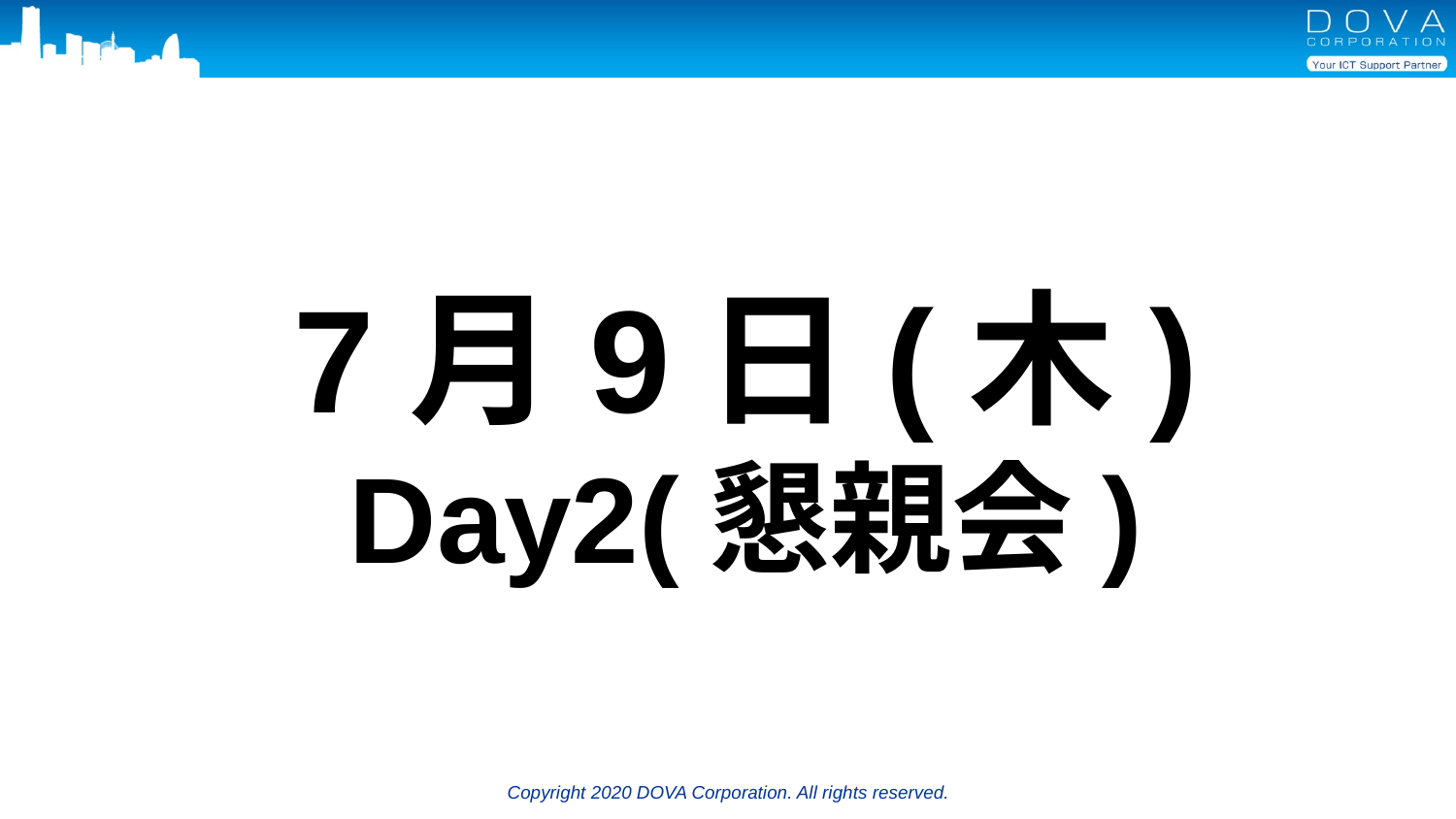

#
7月9日(木)
Day2(懇親会)
Copyright 2020 DOVA Corporation. All rights reserved.